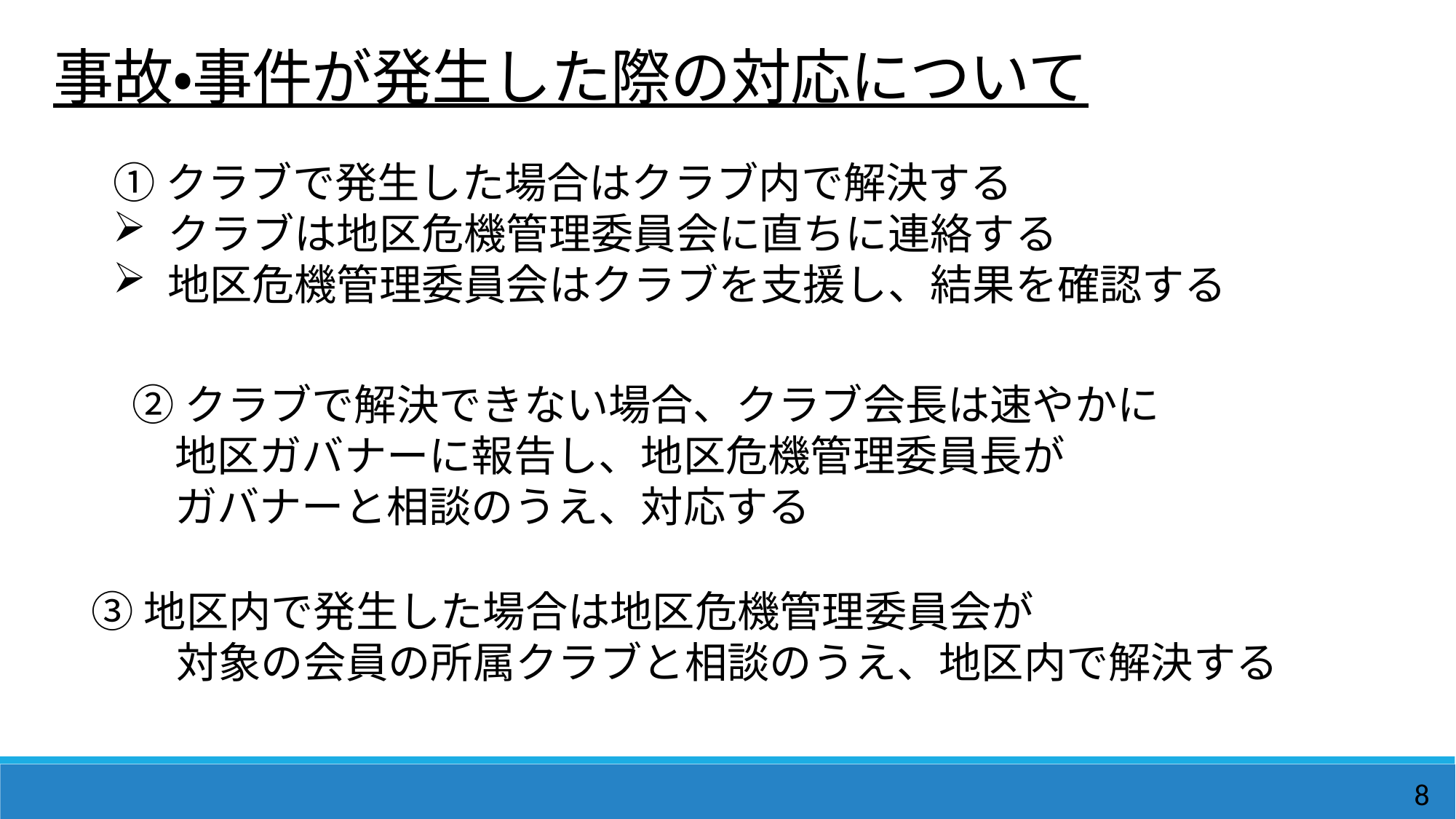

事故・事件が発生した際の対応について
①クラブで発生した場合はクラブ内で解決する
クラブは地区危機管理委員会に直ちに連絡する
地区危機管理委員会はクラブを支援し、結果を確認する
②クラブで解決できない場合、クラブ会長は速やかに
　地区ガバナーに報告し、地区危機管理委員長が
　ガバナーと相談のうえ、対応する
③地区内で発生した場合は地区危機管理委員会が
　　対象の会員の所属クラブと相談のうえ、地区内で解決する
8